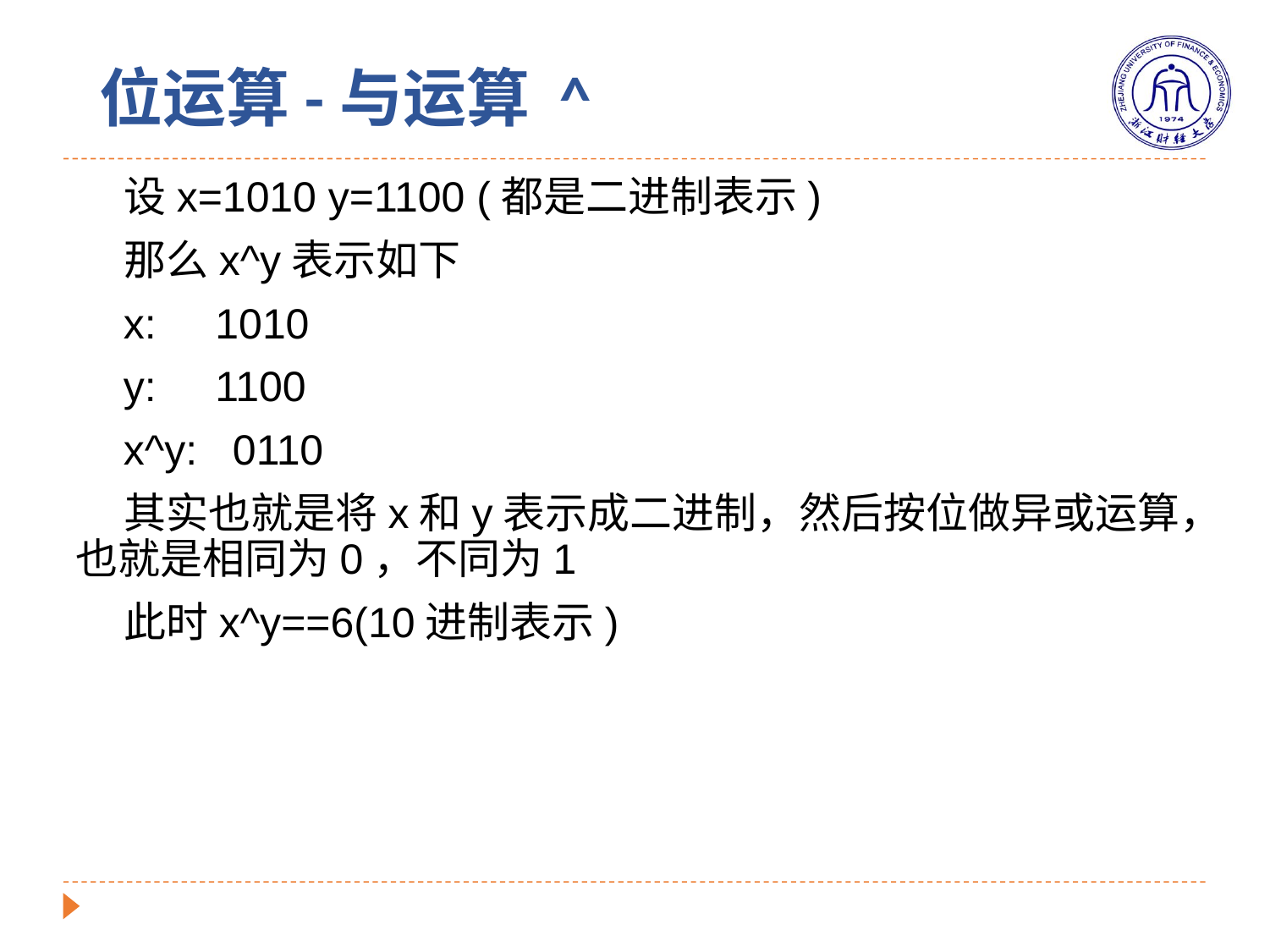

# 位运算-与运算 ^
    设x=1010 y=1100 (都是二进制表示)
    那么x^y表示如下
    x:     1010
    y:     1100
    x^y:   0110
    其实也就是将x和y表示成二进制，然后按位做异或运算，也就是相同为0，不同为1
    此时x^y==6(10进制表示)